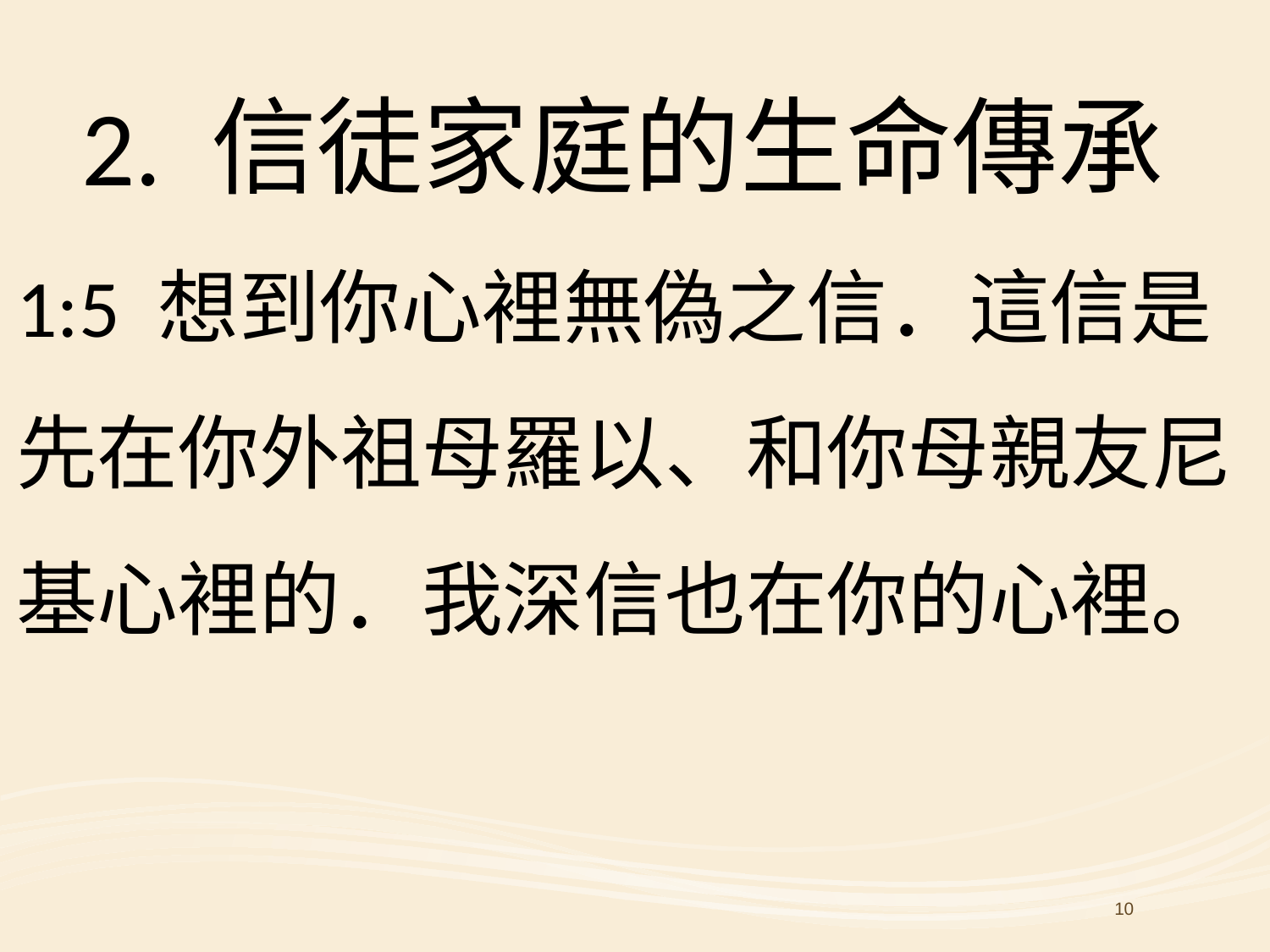

#
2. 信徒家庭的生命傳承
1:5 想到你心裡無偽之信．這信是先在你外祖母羅以、和你母親友尼基心裡的．我深信也在你的心裡。
10